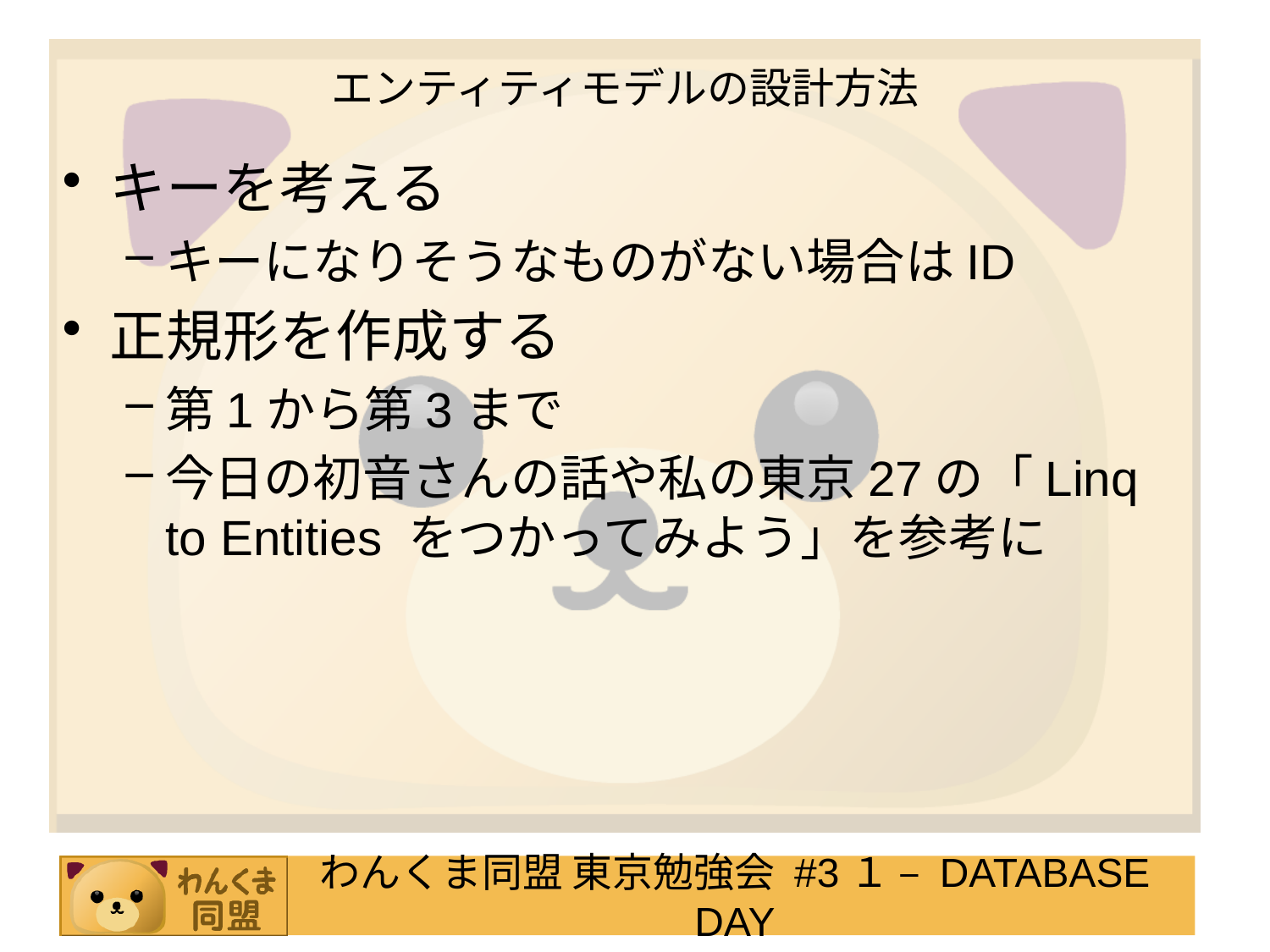

# エンティティモデルの設計方法
キーを考える
キーになりそうなものがない場合はID
正規形を作成する
第1から第3まで
今日の初音さんの話や私の東京27の「Linq to Entities をつかってみよう」を参考に